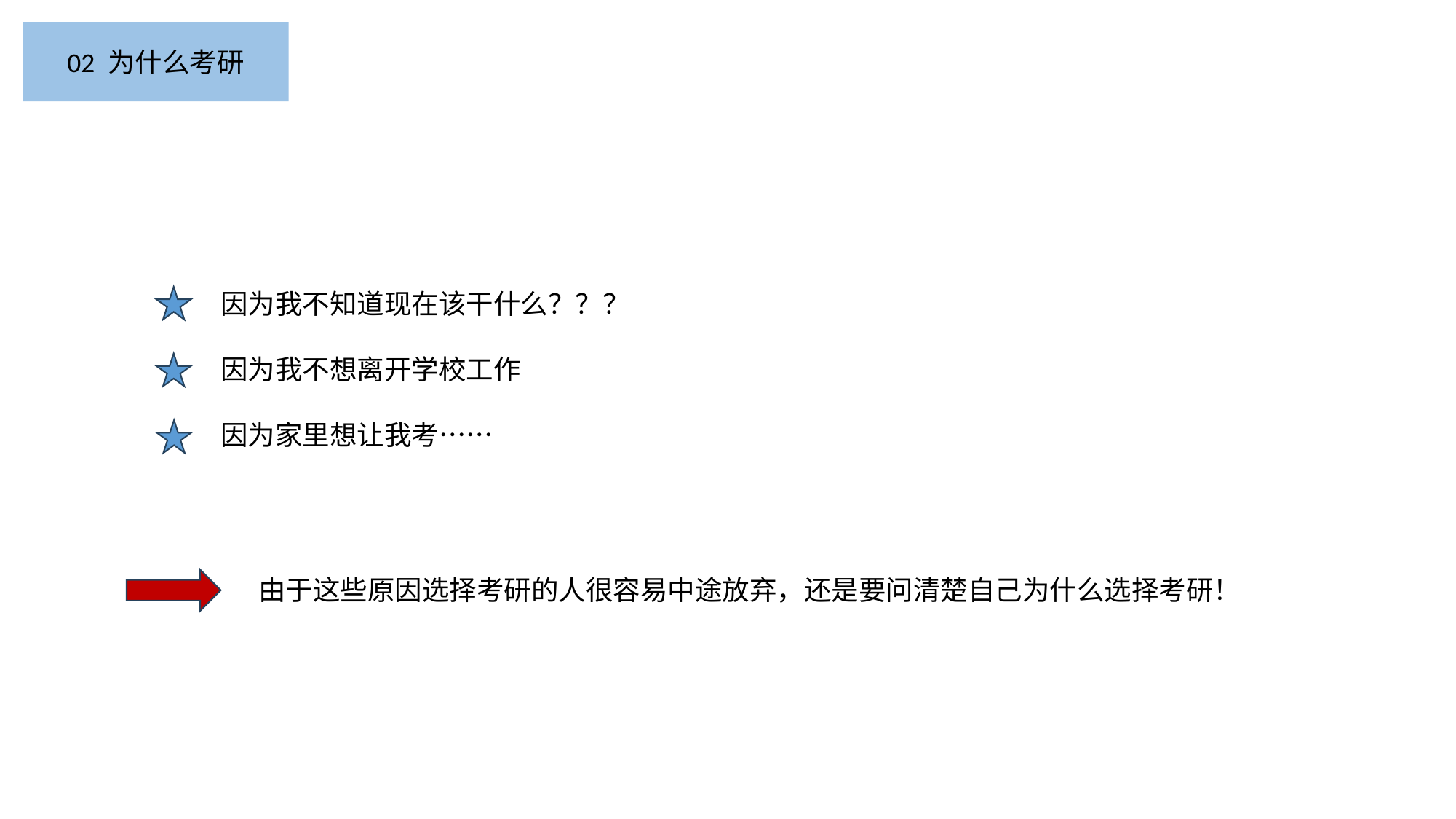

02 为什么考研
因为我不知道现在该干什么？？？

因为我不想离开学校工作

因为家里想让我考……

由于这些原因选择考研的人很容易中途放弃，还是要问清楚自己为什么选择考研！